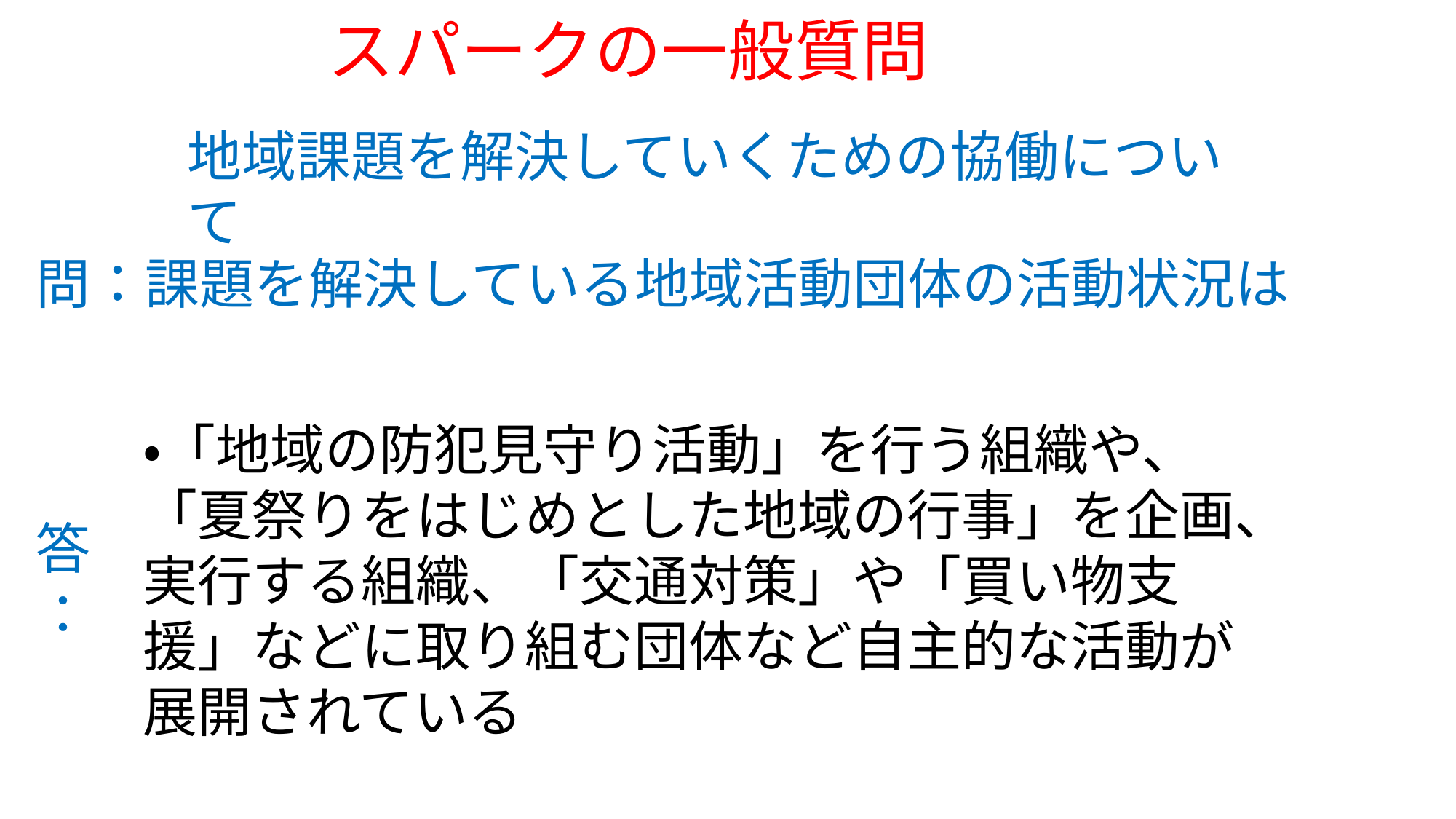

スパークの一般質問
地域課題を解決していくための協働について
問：課題を解決している地域活動団体の活動状況は
・「地域の防犯見守り活動」を行う組織や、「夏祭りをはじめとした地域の行事」を企画、実行する組織、「交通対策」や「買い物支援」などに取り組む団体など自主的な活動が展開されている
答：